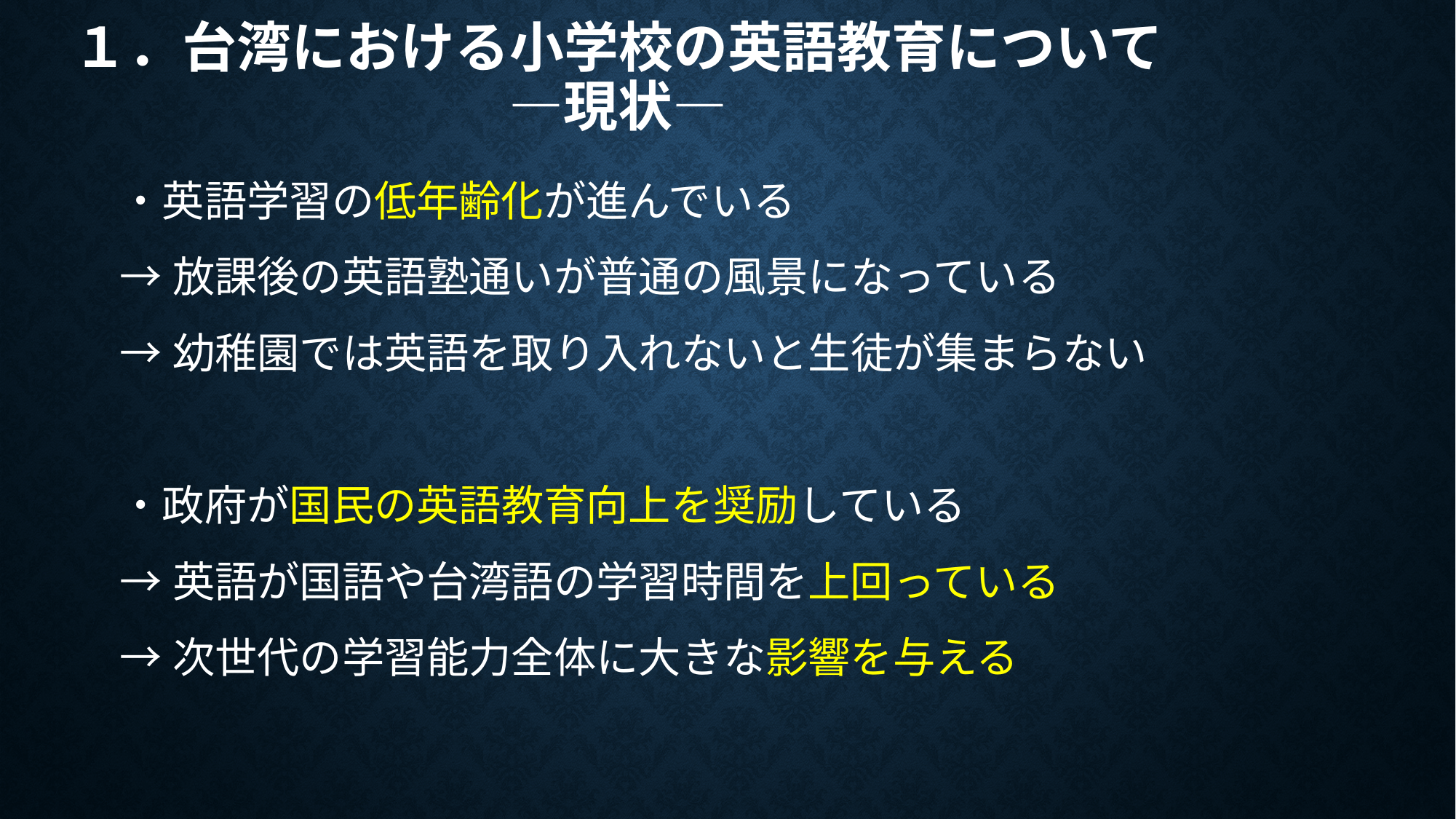

# １．台湾における小学校の英語教育について ―現状―
・英語学習の低年齢化が進んでいる
→放課後の英語塾通いが普通の風景になっている
→幼稚園では英語を取り入れないと生徒が集まらない

・政府が国民の英語教育向上を奨励している
→英語が国語や台湾語の学習時間を上回っている
→次世代の学習能力全体に大きな影響を与える